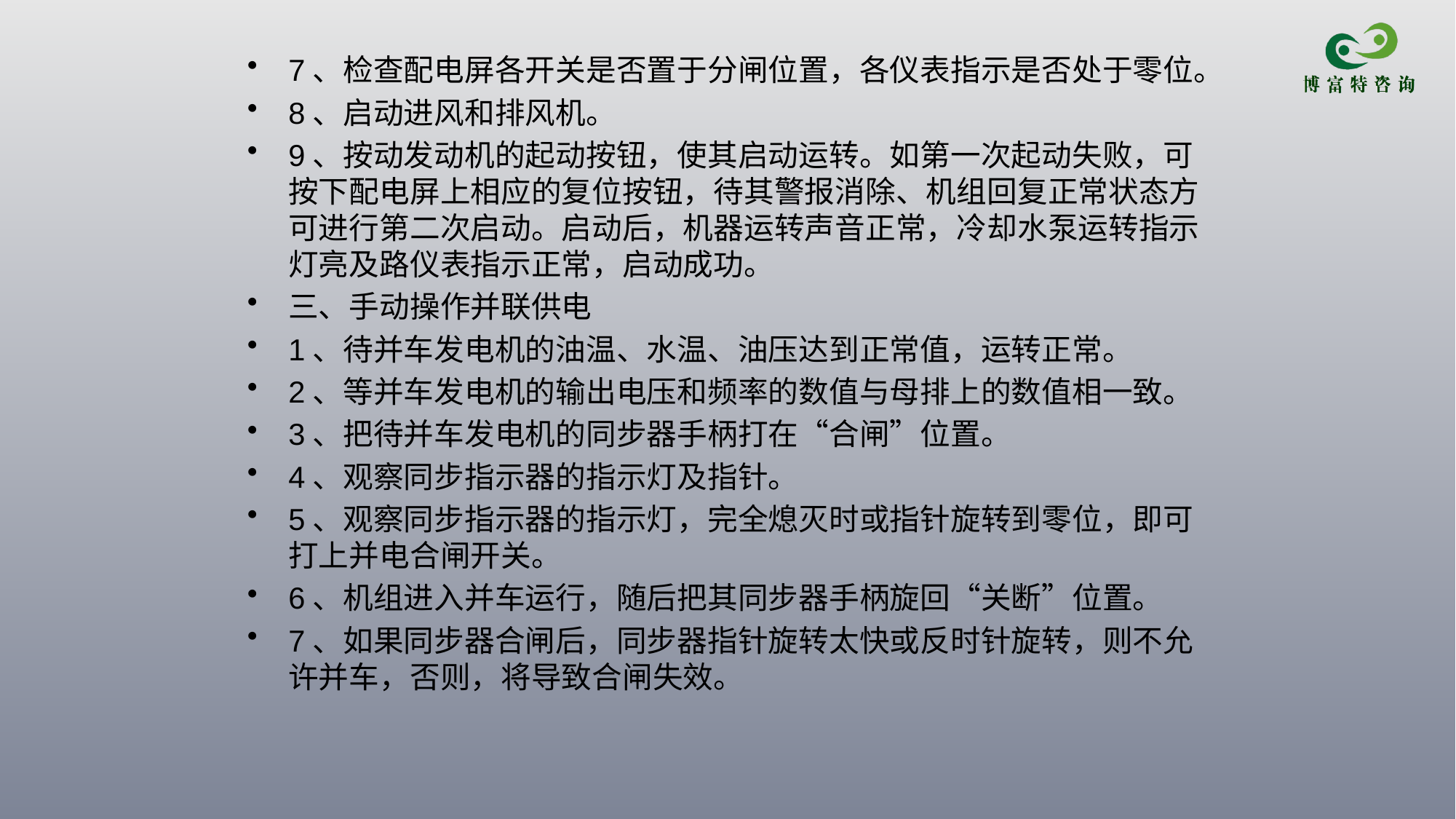

7、检查配电屏各开关是否置于分闸位置，各仪表指示是否处于零位。
8、启动进风和排风机。
9、按动发动机的起动按钮，使其启动运转。如第一次起动失败，可按下配电屏上相应的复位按钮，待其警报消除、机组回复正常状态方可进行第二次启动。启动后，机器运转声音正常，冷却水泵运转指示灯亮及路仪表指示正常，启动成功。
三、手动操作并联供电
1、待并车发电机的油温、水温、油压达到正常值，运转正常。
2、等并车发电机的输出电压和频率的数值与母排上的数值相一致。
3、把待并车发电机的同步器手柄打在“合闸”位置。
4、观察同步指示器的指示灯及指针。
5、观察同步指示器的指示灯，完全熄灭时或指针旋转到零位，即可打上并电合闸开关。
6、机组进入并车运行，随后把其同步器手柄旋回“关断”位置。
7、如果同步器合闸后，同步器指针旋转太快或反时针旋转，则不允许并车，否则，将导致合闸失效。